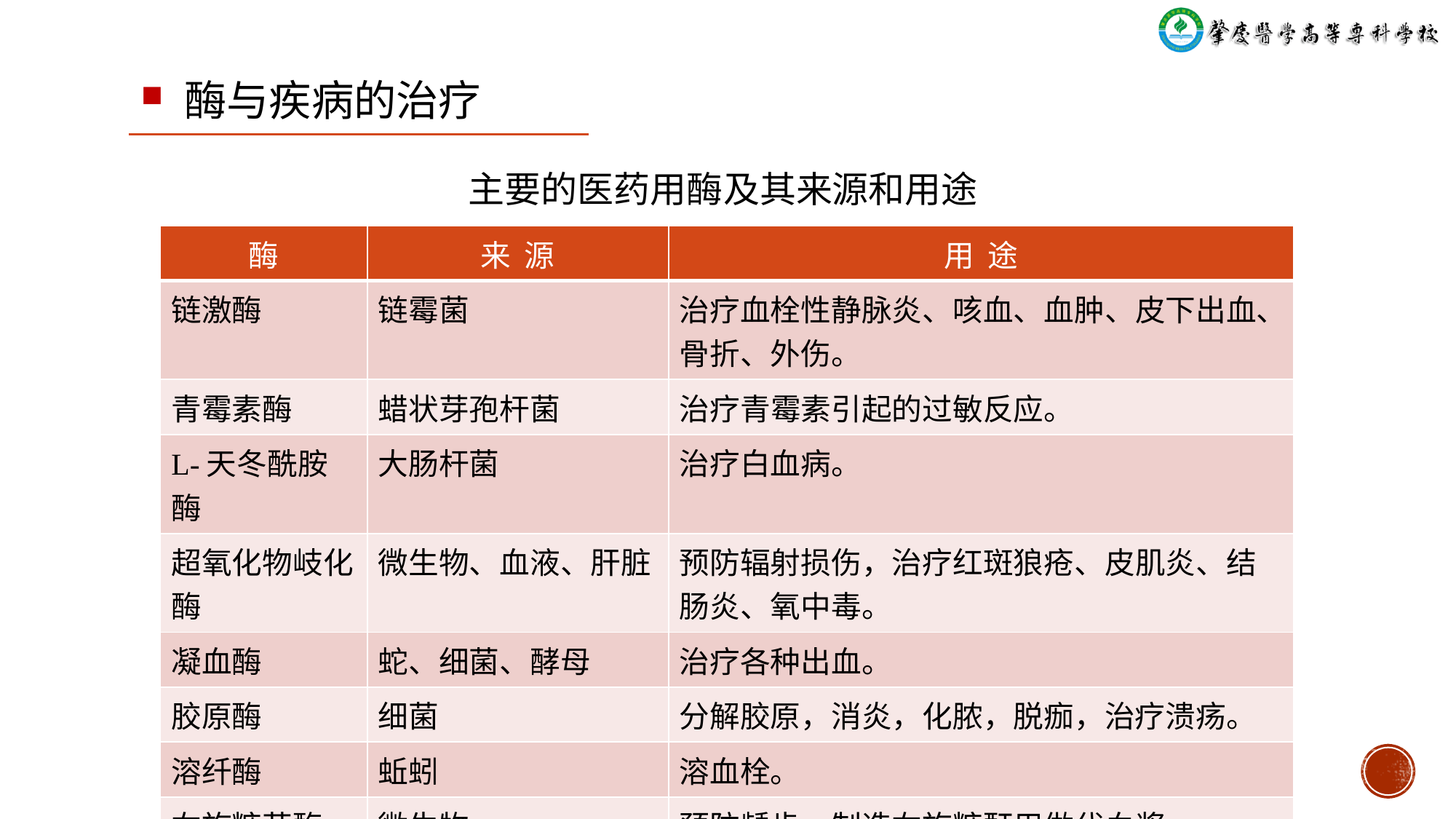

酶与疾病的治疗
# 主要的医药用酶及其来源和用途
| 酶 | 来  源 | 用  途 |
| --- | --- | --- |
| 链激酶 | 链霉菌 | 治疗血栓性静脉炎、咳血、血肿、皮下出血、骨折、外伤。 |
| 青霉素酶 | 蜡状芽孢杆菌 | 治疗青霉素引起的过敏反应。 |
| L-天冬酰胺酶 | 大肠杆菌 | 治疗白血病。 |
| 超氧化物岐化酶 | 微生物、血液、肝脏 | 预防辐射损伤，治疗红斑狼疮、皮肌炎、结肠炎、氧中毒。 |
| 凝血酶 | 蛇、细菌、酵母 | 治疗各种出血。 |
| 胶原酶 | 细菌 | 分解胶原，消炎，化脓，脱痂，治疗溃疡。 |
| 溶纤酶 | 蚯蚓 | 溶血栓。 |
| 右旋糖苷酶 | 微生物 | 预防龋齿，制造右旋糖酐用做代血浆。 |